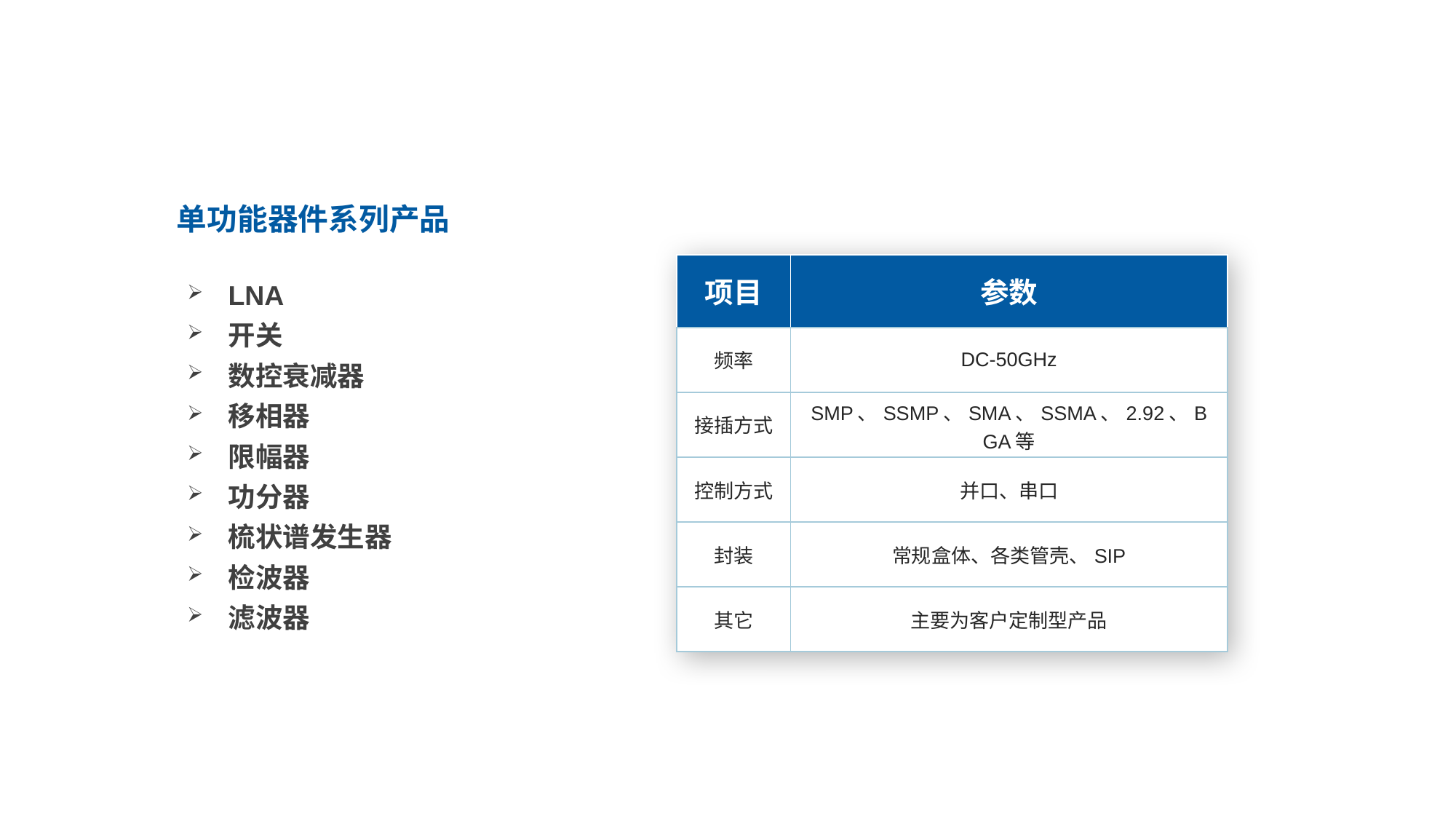

单功能器件系列产品
| 项目 | 参数 |
| --- | --- |
| 频率 | DC-50GHz |
| 接插方式 | SMP、SSMP、SMA、SSMA、2.92、BGA等 |
| 控制方式 | 并口、串口 |
| 封装 | 常规盒体、各类管壳、SIP |
| 其它 | 主要为客户定制型产品 |
LNA
开关
数控衰减器
移相器
限幅器
功分器
梳状谱发生器
检波器
滤波器